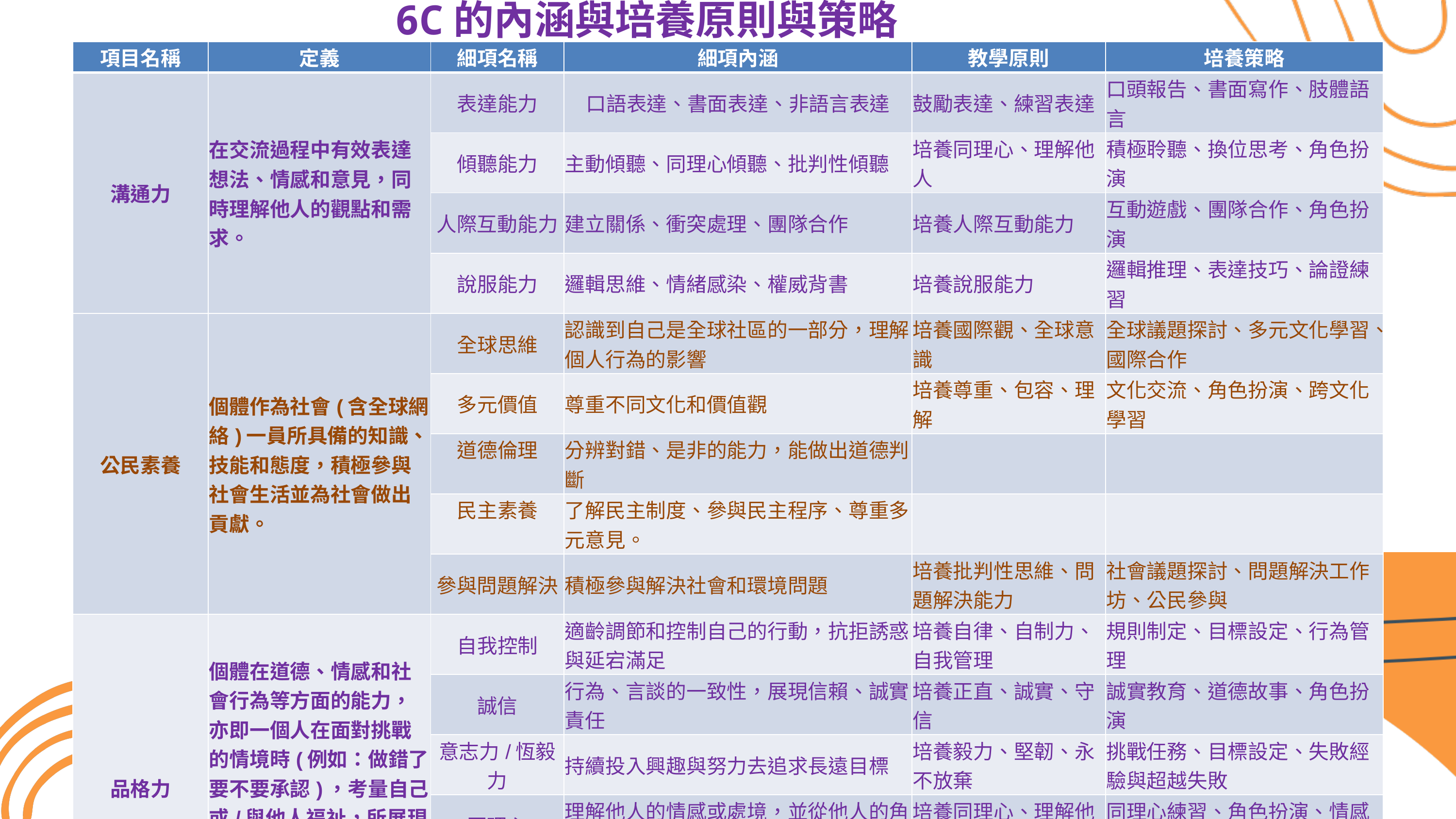

6C的內涵與培養原則與策略
| 項目名稱 | 定義 | 細項名稱 | 細項內涵 | 教學原則 | 培養策略 |
| --- | --- | --- | --- | --- | --- |
| 溝通力 | 在交流過程中有效表達想法、情感和意見，同時理解他人的觀點和需求。 | 表達能力 | 口語表達、書面表達、非語言表達 | 鼓勵表達、練習表達 | 口頭報告、書面寫作、肢體語言 |
|  |  | 傾聽能力 | 主動傾聽、同理心傾聽、批判性傾聽 | 培養同理心、理解他人 | 積極聆聽、換位思考、角色扮演 |
|  |  | 人際互動能力 | 建立關係、衝突處理、團隊合作 | 培養人際互動能力 | 互動遊戲、團隊合作、角色扮演 |
|  |  | 說服能力 | 邏輯思維、情緒感染、權威背書 | 培養說服能力 | 邏輯推理、表達技巧、論證練習 |
| 公民素養 | 個體作為社會(含全球網絡)一員所具備的知識、技能和態度，積極參與社會生活並為社會做出貢獻。 | 全球思維 | 認識到自己是全球社區的一部分，理解個人行為的影響 | 培養國際觀、全球意識 | 全球議題探討、多元文化學習、國際合作 |
|  |  | 多元價值 | 尊重不同文化和價值觀 | 培養尊重、包容、理解 | 文化交流、角色扮演、跨文化學習 |
|  |  | 道德倫理 | 分辨對錯、是非的能力，能做出道德判斷 |  |  |
|  |  | 民主素養 | 了解民主制度、參與民主程序、尊重多元意見。 |  |  |
|  |  | 參與問題解決 | 積極參與解決社會和環境問題 | 培養批判性思維、問題解決能力 | 社會議題探討、問題解決工作坊、公民參與 |
| 品格力 | 個體在道德、情感和社會行為等方面的能力，亦即一個人在面對挑戰的情境時(例如：做錯了要不要承認)，考量自己或/與他人福祉，所展現的道德品質，例如，誠實、勇氣、尊重、意志力等。 | 自我控制 | 適齡調節和控制自己的行動，抗拒誘惑與延宕滿足 | 培養自律、自制力、自我管理 | 規則制定、目標設定、行為管理 |
|  |  | 誠信 | 行為、言談的一致性，展現信賴、誠實、責任 | 培養正直、誠實、守信 | 誠實教育、道德故事、角色扮演 |
|  |  | 意志力/恆毅力 | 持續投入興趣與努力去追求長遠目標 | 培養毅力、堅韌、永不放棄 | 挑戰任務、目標設定、失敗經驗與超越失敗 |
|  |  | 同理心 | 理解他人的情感或處境，並從他人的角度感受 | 培養同理心、理解他人 | 同理心練習、角色扮演、情感共鳴 |
|  |  | 擁抱歧異， 多元價值 | 在支持他人的安全、尊嚴上扮演積極的支持者，並確保他們是被尊重的 | 包容、接納、文化回應 | 討論的事情涉及各種身份別、和自己很像和不像的人一起工作、破除刻板印象 |